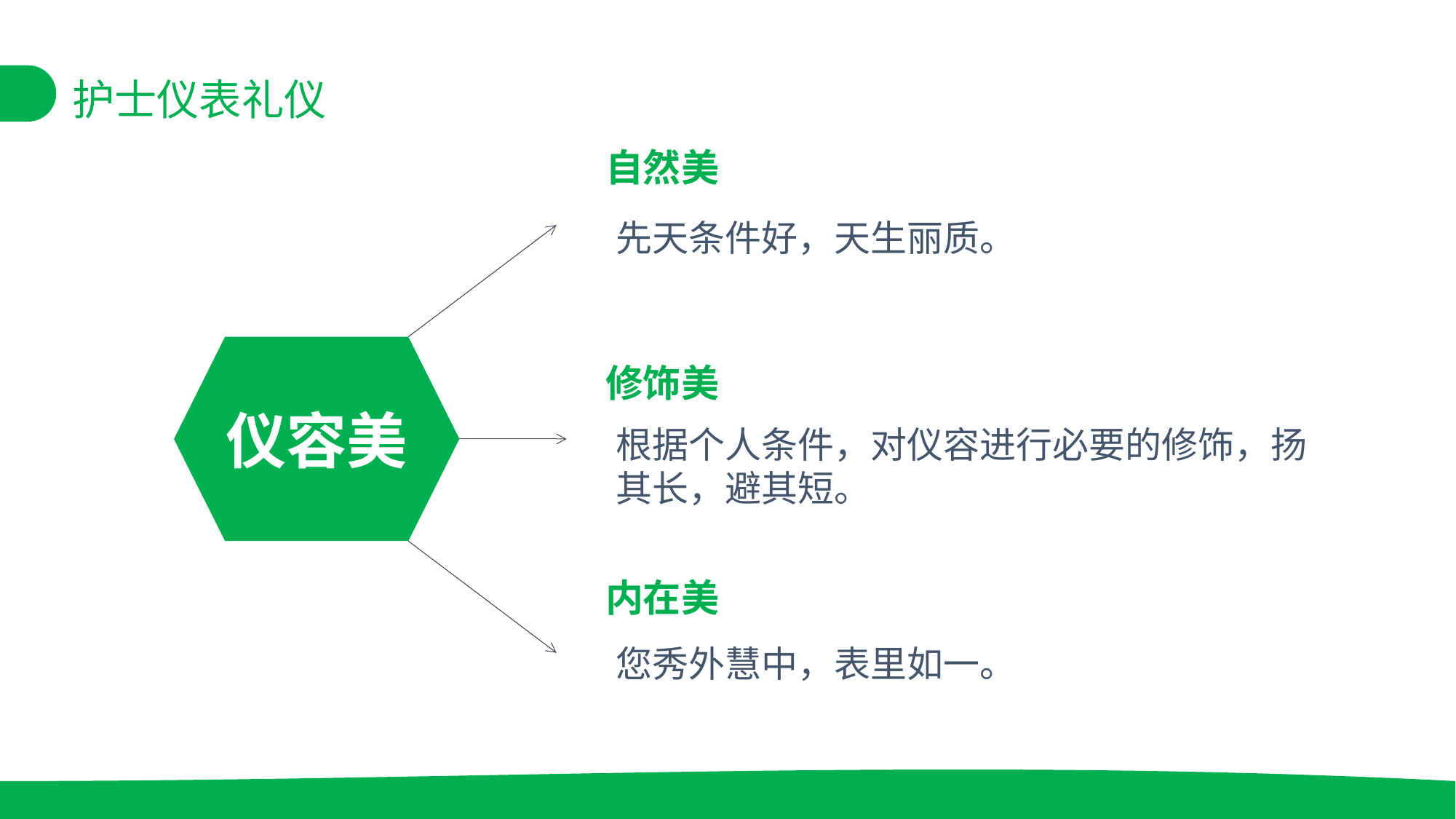

护士仪表礼仪

自然美
先天条件好，天生丽质。
仪容美
修饰美
根据个人条件，对仪容进行必要的修饰，扬其长，避其短。
内在美
您秀外慧中，表里如一。